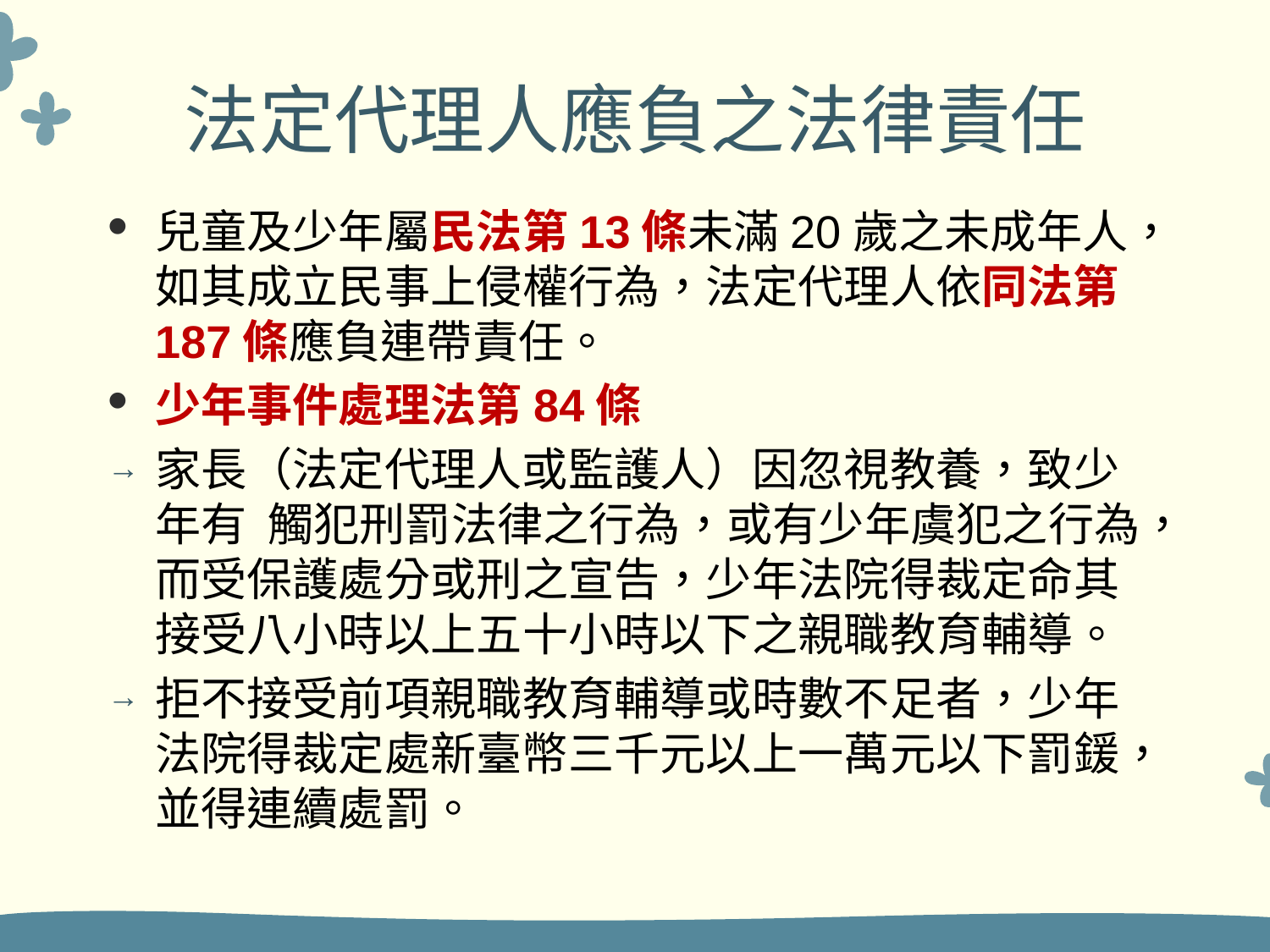

# 法定代理人應負之法律責任

兒童及少年屬民法第13條未滿20歲之未成年人，如其成立民事上侵權行為，法定代理人依同法第187條應負連帶責任。
少年事件處理法第84條
家長（法定代理人或監護人）因忽視教養，致少年有  觸犯刑罰法律之行為，或有少年虞犯之行為，而受保護處分或刑之宣告，少年法院得裁定命其接受八小時以上五十小時以下之親職教育輔導。
拒不接受前項親職教育輔導或時數不足者，少年法院得裁定處新臺幣三千元以上一萬元以下罰鍰，並得連續處罰。